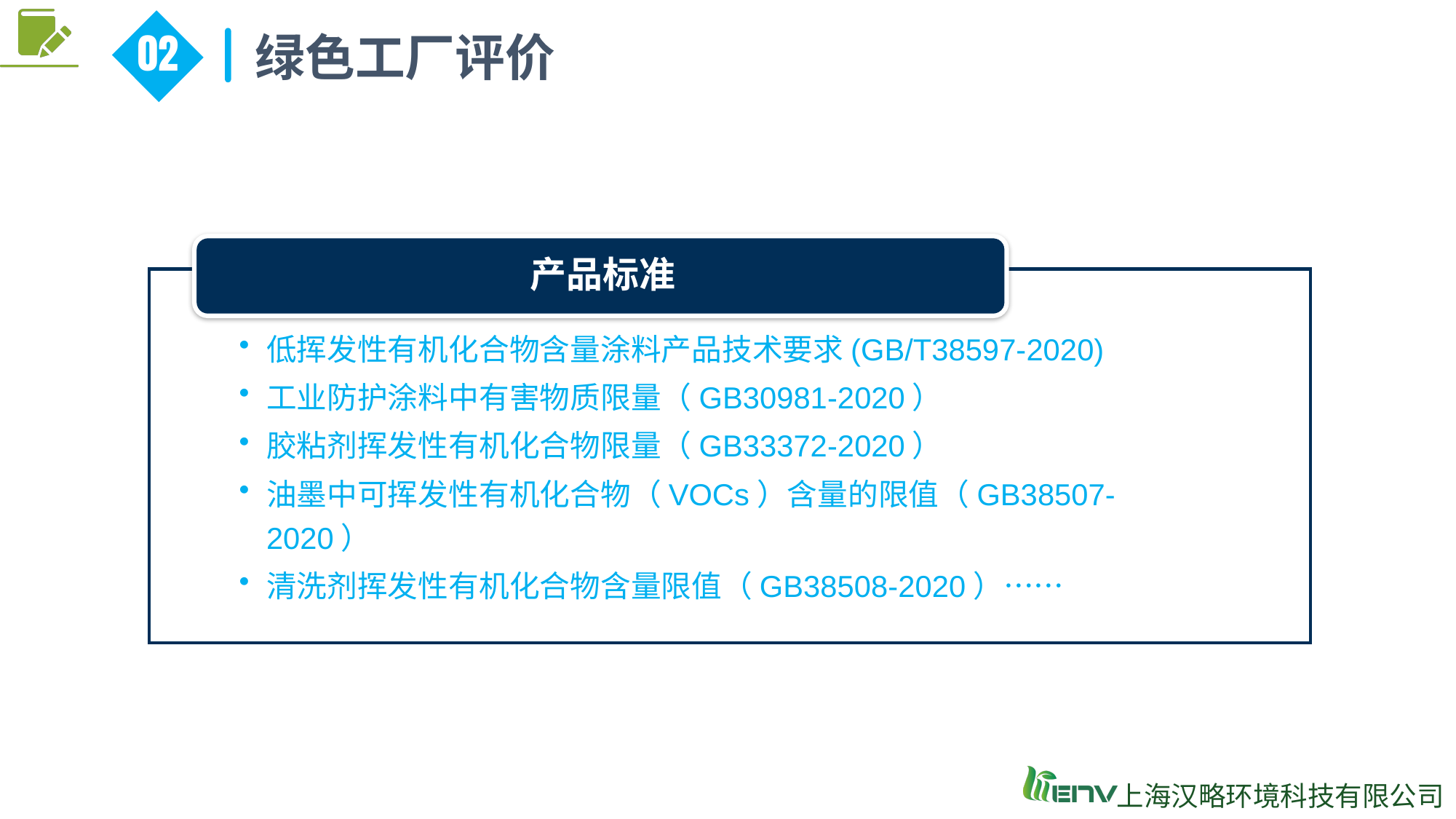

绿色工厂评价

02

低挥发性有机化合物含量涂料产品技术要求(GB/T38597-2020)
工业防护涂料中有害物质限量（GB30981-2020）
胶粘剂挥发性有机化合物限量（GB33372-2020）
油墨中可挥发性有机化合物（VOCs）含量的限值（GB38507-2020）
清洗剂挥发性有机化合物含量限值（GB38508-2020）……
产品标准